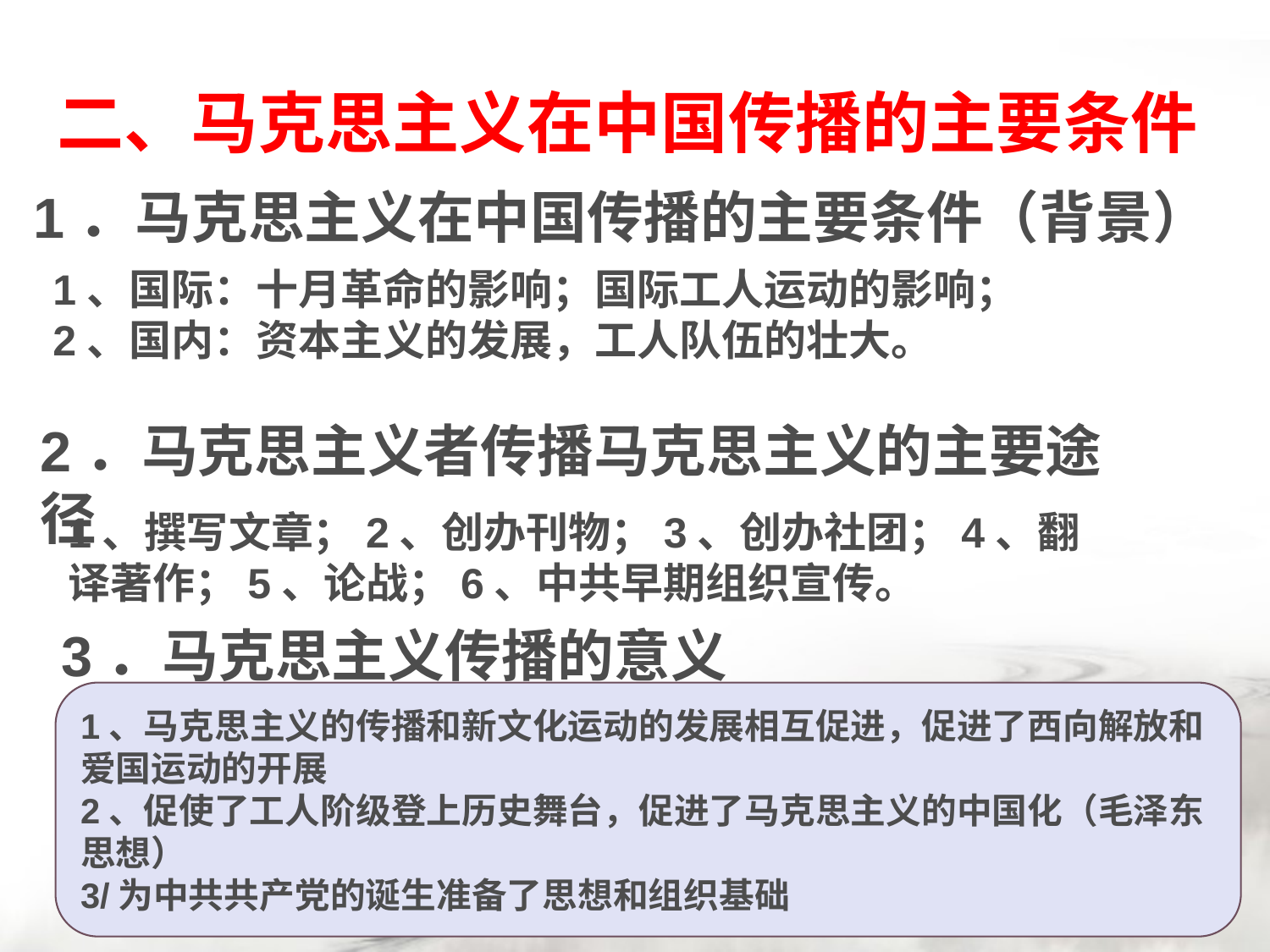

二、马克思主义在中国传播的主要条件
1．马克思主义在中国传播的主要条件（背景）
1、国际：十月革命的影响；国际工人运动的影响；
2、国内：资本主义的发展，工人队伍的壮大。

2．马克思主义者传播马克思主义的主要途径
1、撰写文章；2、创办刊物；3、创办社团；4、翻译著作；5、论战；6、中共早期组织宣传。
3．马克思主义传播的意义
1、马克思主义的传播和新文化运动的发展相互促进，促进了西向解放和爱国运动的开展
2、促使了工人阶级登上历史舞台，促进了马克思主义的中国化（毛泽东思想）
3/为中共共产党的诞生准备了思想和组织基础